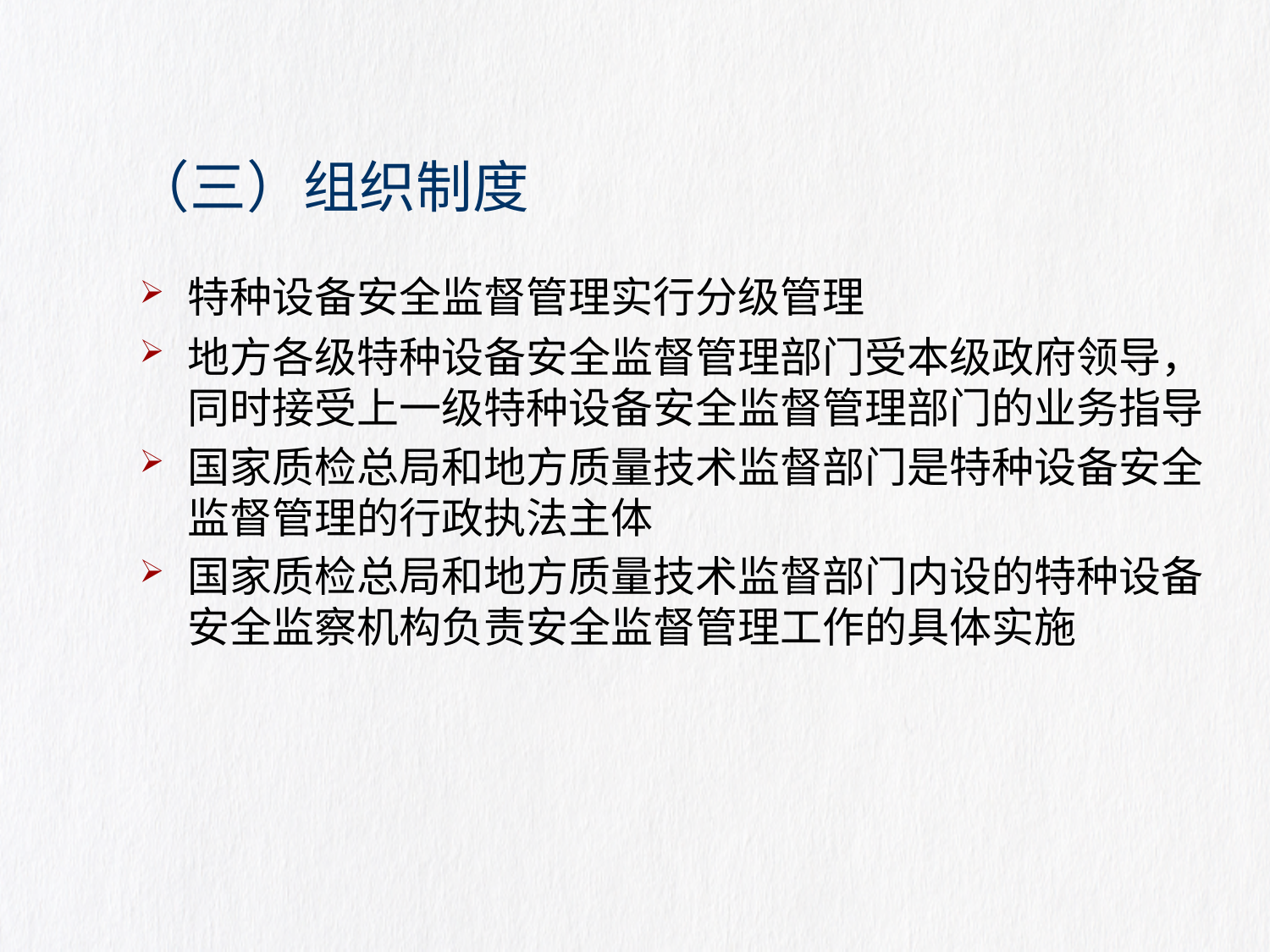

# （三）组织制度
特种设备安全监督管理实行分级管理
地方各级特种设备安全监督管理部门受本级政府领导，同时接受上一级特种设备安全监督管理部门的业务指导
国家质检总局和地方质量技术监督部门是特种设备安全监督管理的行政执法主体
国家质检总局和地方质量技术监督部门内设的特种设备安全监察机构负责安全监督管理工作的具体实施
90